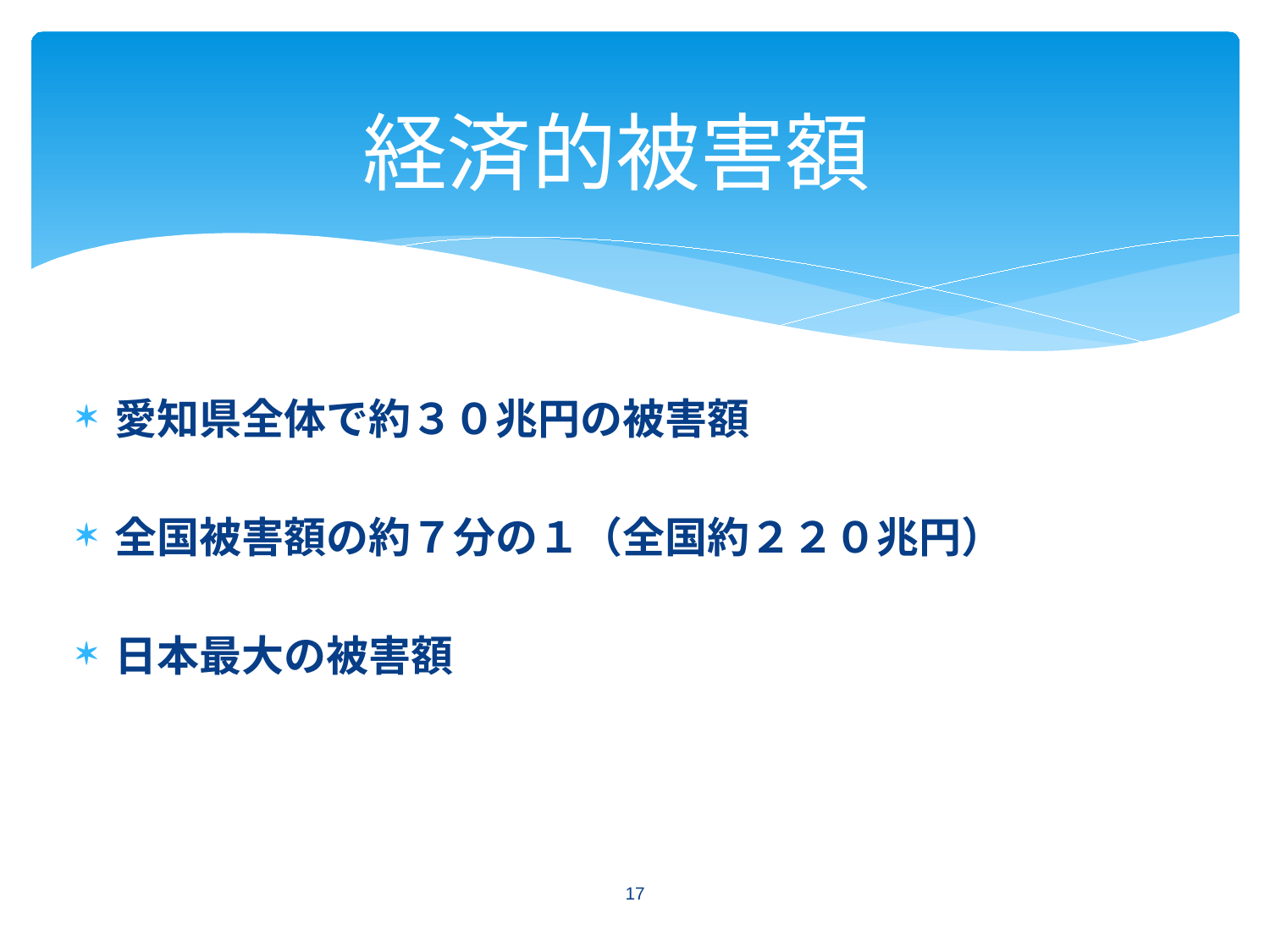

# 経済的被害額
愛知県全体で約３０兆円の被害額

全国被害額の約７分の１（全国約２２０兆円）

日本最大の被害額

17